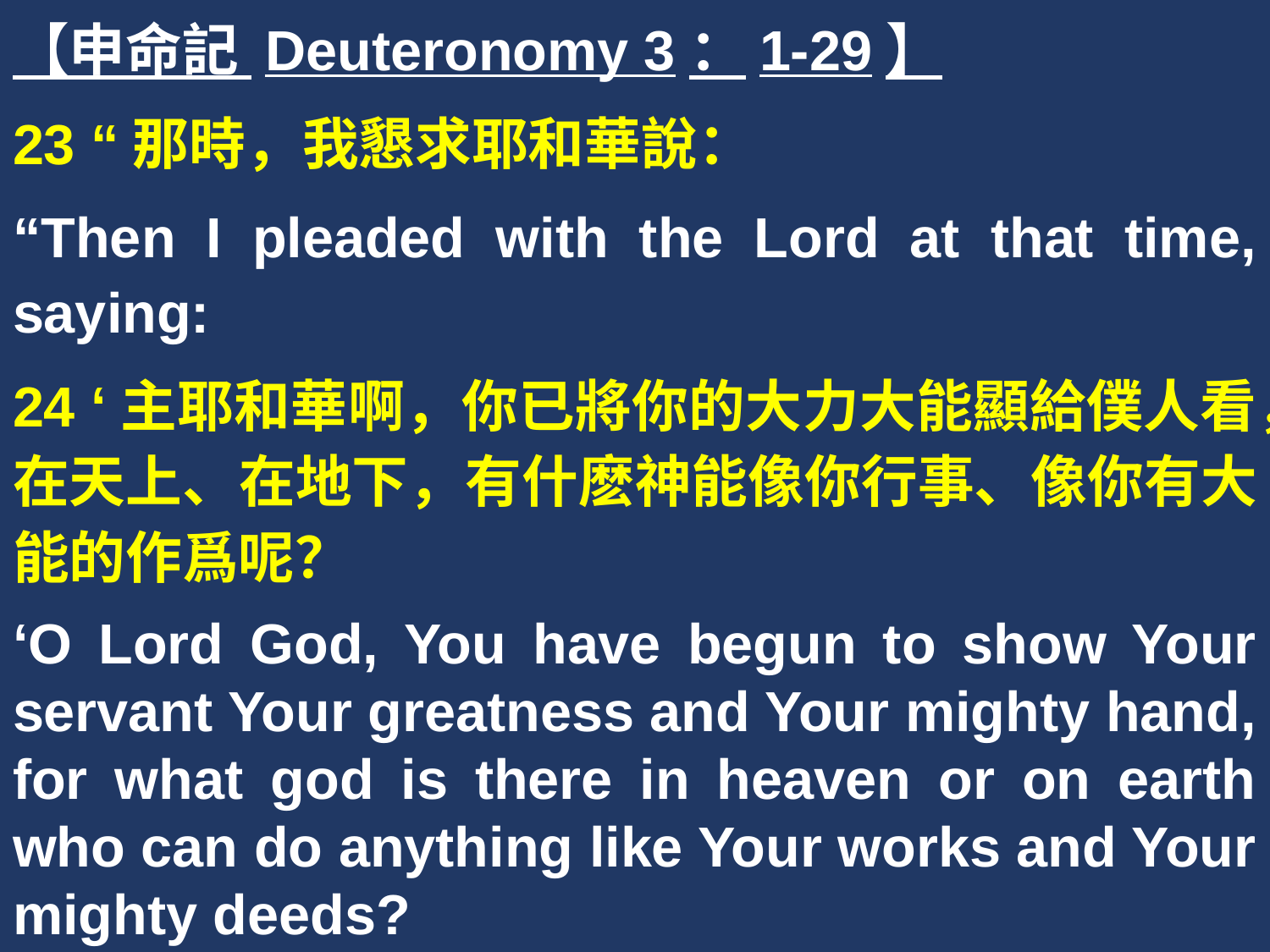

【申命記 Deuteronomy 3：1-29】
23 “那時，我懇求耶和華說：
“Then I pleaded with the Lord at that time, saying:
24 ‘主耶和華啊，你已將你的大力大能顯給僕人看，在天上、在地下，有什麽神能像你行事、像你有大能的作爲呢？
‘O Lord God, You have begun to show Your servant Your greatness and Your mighty hand, for what god is there in heaven or on earth who can do anything like Your works and Your mighty deeds?